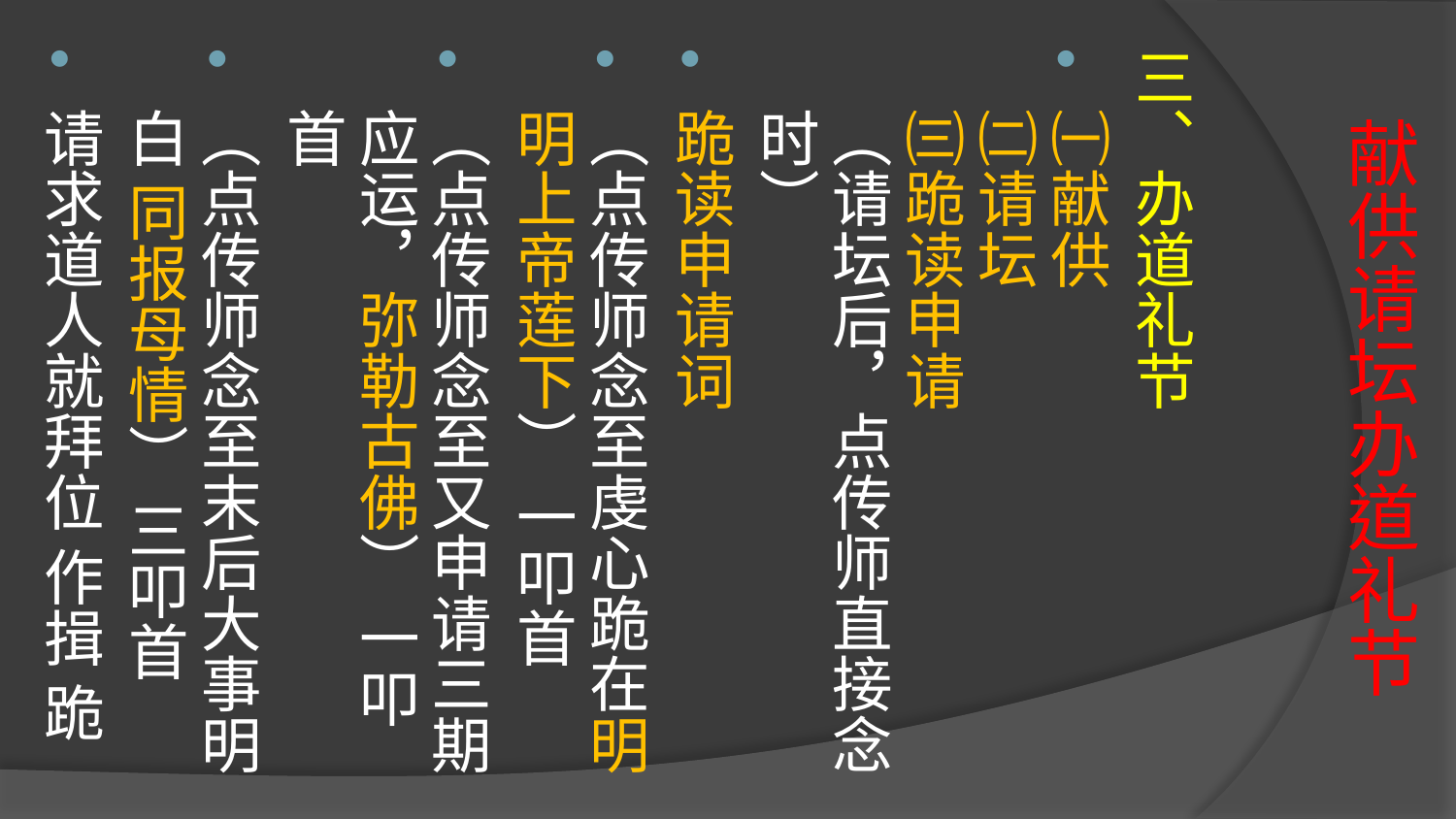

# 献供请坛办道礼节
三、办道礼节
㈠献供
㈡请坛
㈢跪读申请
（请坛后，点传师直接念时）
跪读申请词
（点传师念至虔心跪在明明上帝莲下） 一叩首
（点传师念至又申请三期应运，弥勒古佛） 一叩首
（点传师念至末后大事明白 同报母情） 三叩首
请求道人就拜位 作揖 跪